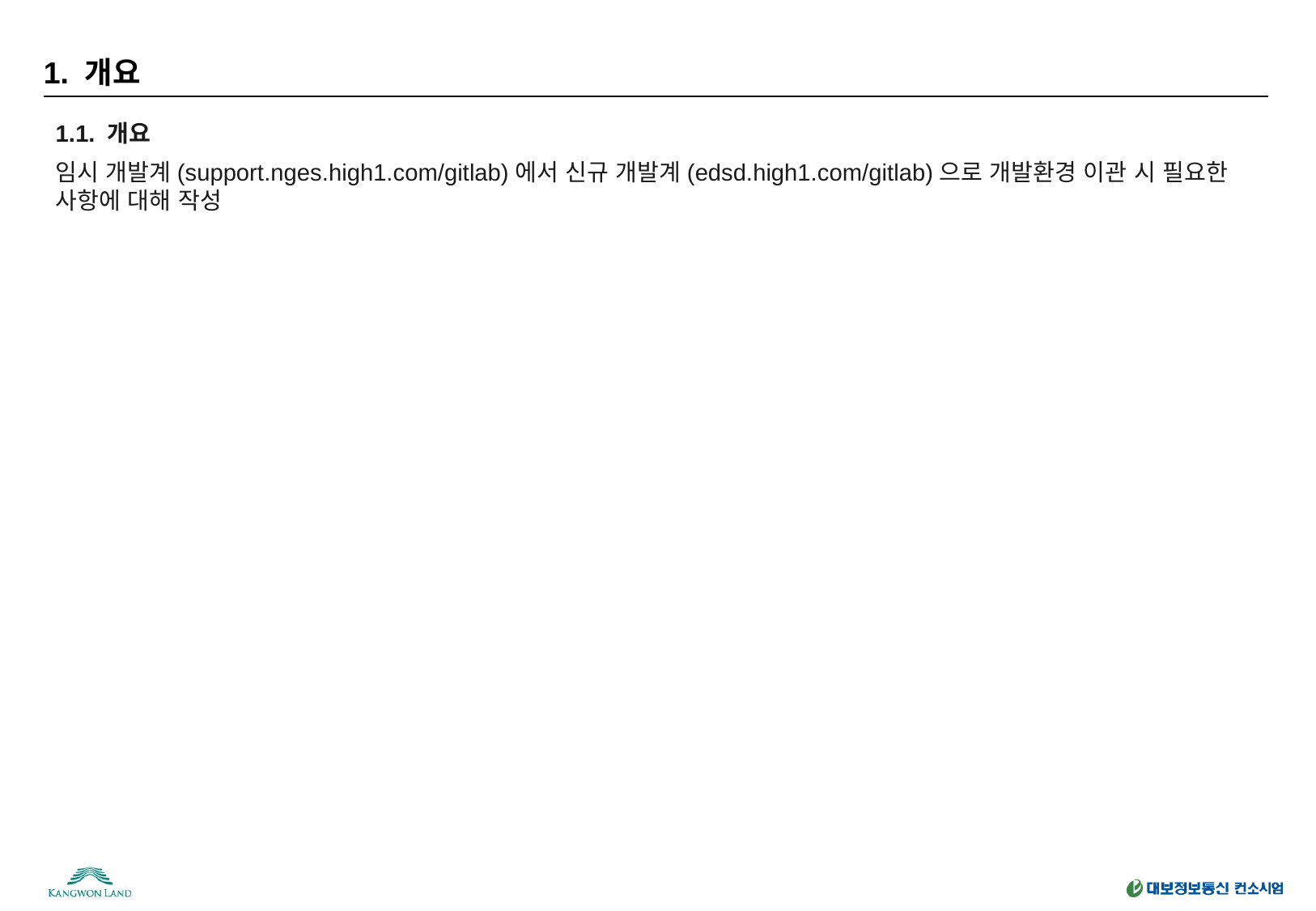

# 1. 개요

1.1. 개요
임시 개발계(support.nges.high1.com/gitlab)에서 신규 개발계(edsd.high1.com/gitlab)으로 개발환경 이관 시 필요한 사항에 대해 작성